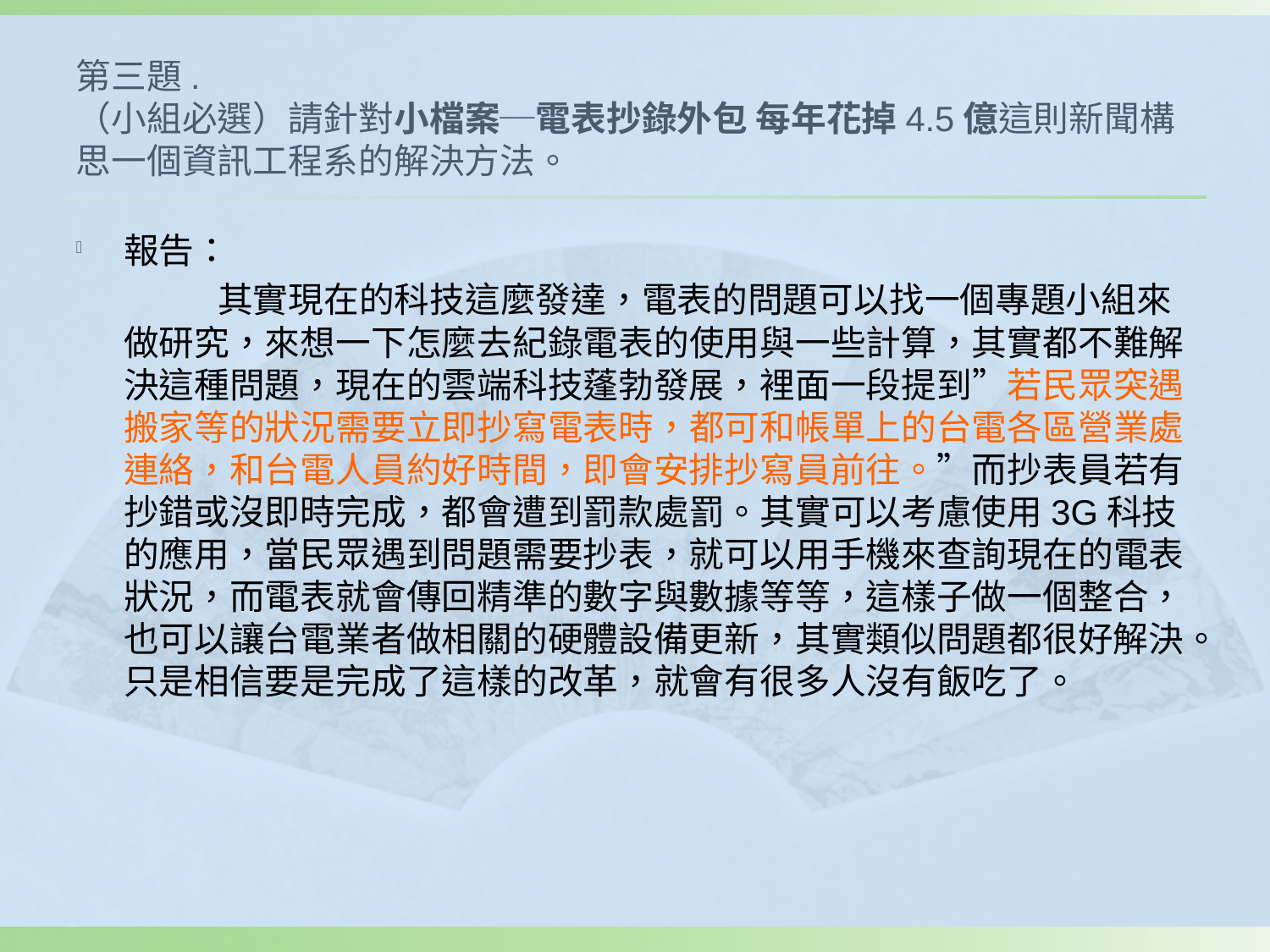

# 第三題. （小組必選）請針對小檔案─電表抄錄外包 每年花掉4.5億這則新聞構思一個資訊工程系的解決方法。
報告：
                 其實現在的科技這麼發達，電表的問題可以找一個專題小組來做研究，來想一下怎麼去紀錄電表的使用與一些計算，其實都不難解決這種問題，現在的雲端科技蓬勃發展，裡面一段提到”若民眾突遇搬家等的狀況需要立即抄寫電表時，都可和帳單上的台電各區營業處連絡，和台電人員約好時間，即會安排抄寫員前往。”而抄表員若有抄錯或沒即時完成，都會遭到罰款處罰。其實可以考慮使用3G科技的應用，當民眾遇到問題需要抄表，就可以用手機來查詢現在的電表狀況，而電表就會傳回精準的數字與數據等等，這樣子做一個整合，也可以讓台電業者做相關的硬體設備更新，其實類似問題都很好解決。只是相信要是完成了這樣的改革，就會有很多人沒有飯吃了。